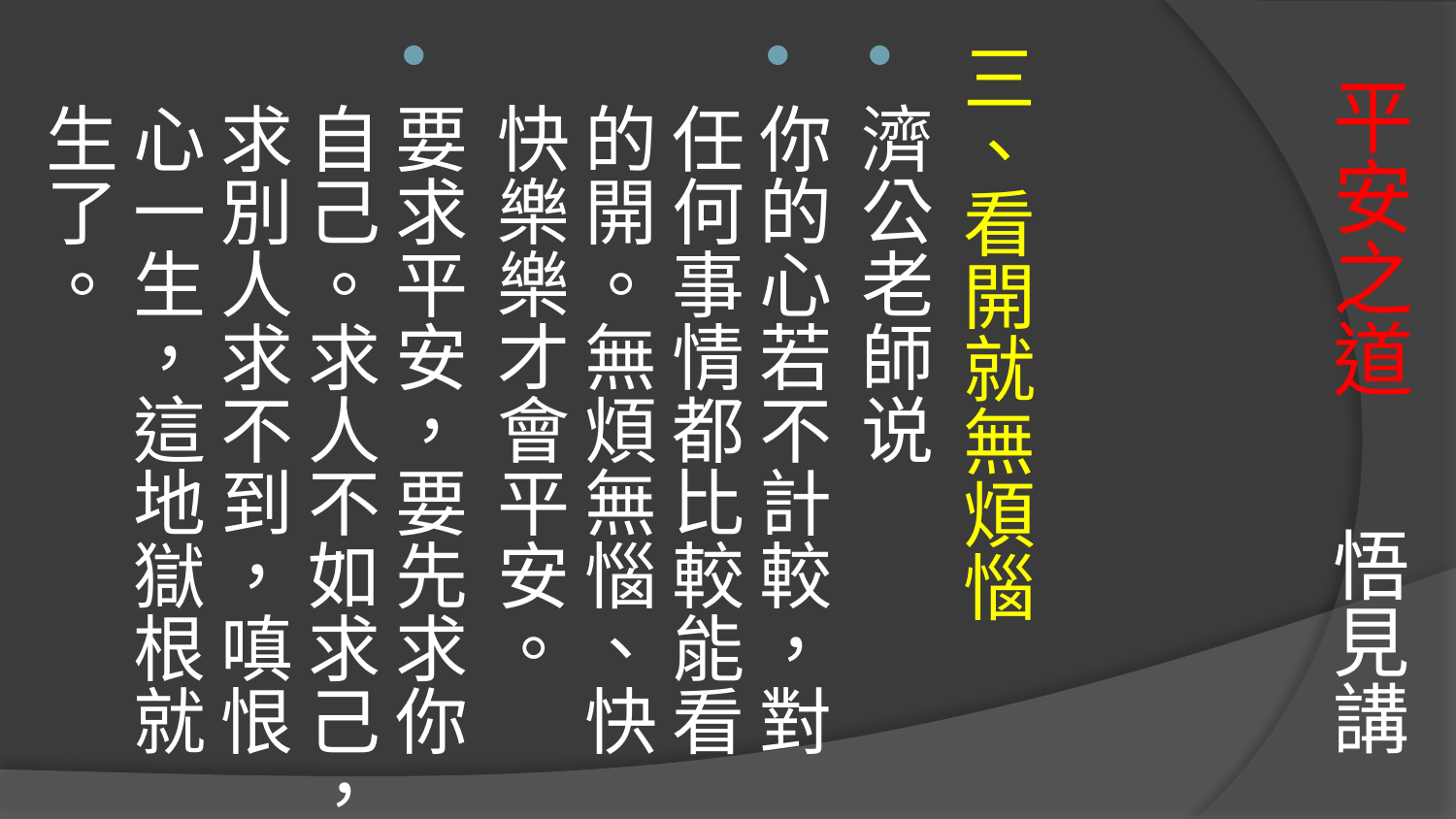

三、看開就無煩惱
濟公老師说
你的心若不計較，對任何事情都比較能看的開。無煩無惱、快快樂樂才會平安。
要求平安，要先求你自己。求人不如求己，求別人求不到，嗔恨心一生，這地獄根就生了。
# 平安之道       悟見講